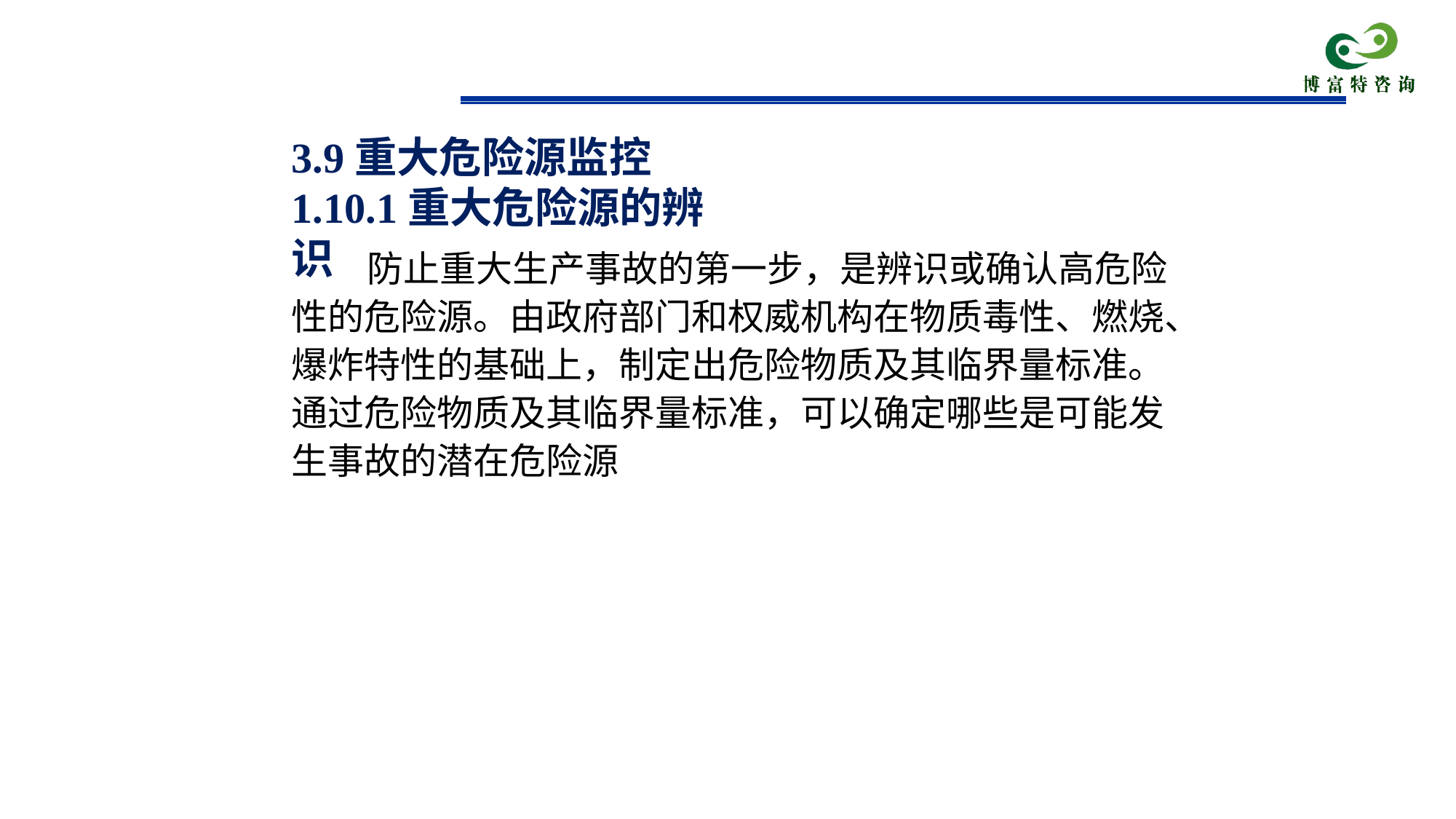

3.9重大危险源监控
1.10.1重大危险源的辨识
防止重大生产事故的第一步，是辨识或确认高危险性的危险源。由政府部门和权威机构在物质毒性、燃烧、爆炸特性的基础上，制定出危险物质及其临界量标准。通过危险物质及其临界量标准，可以确定哪些是可能发生事故的潜在危险源